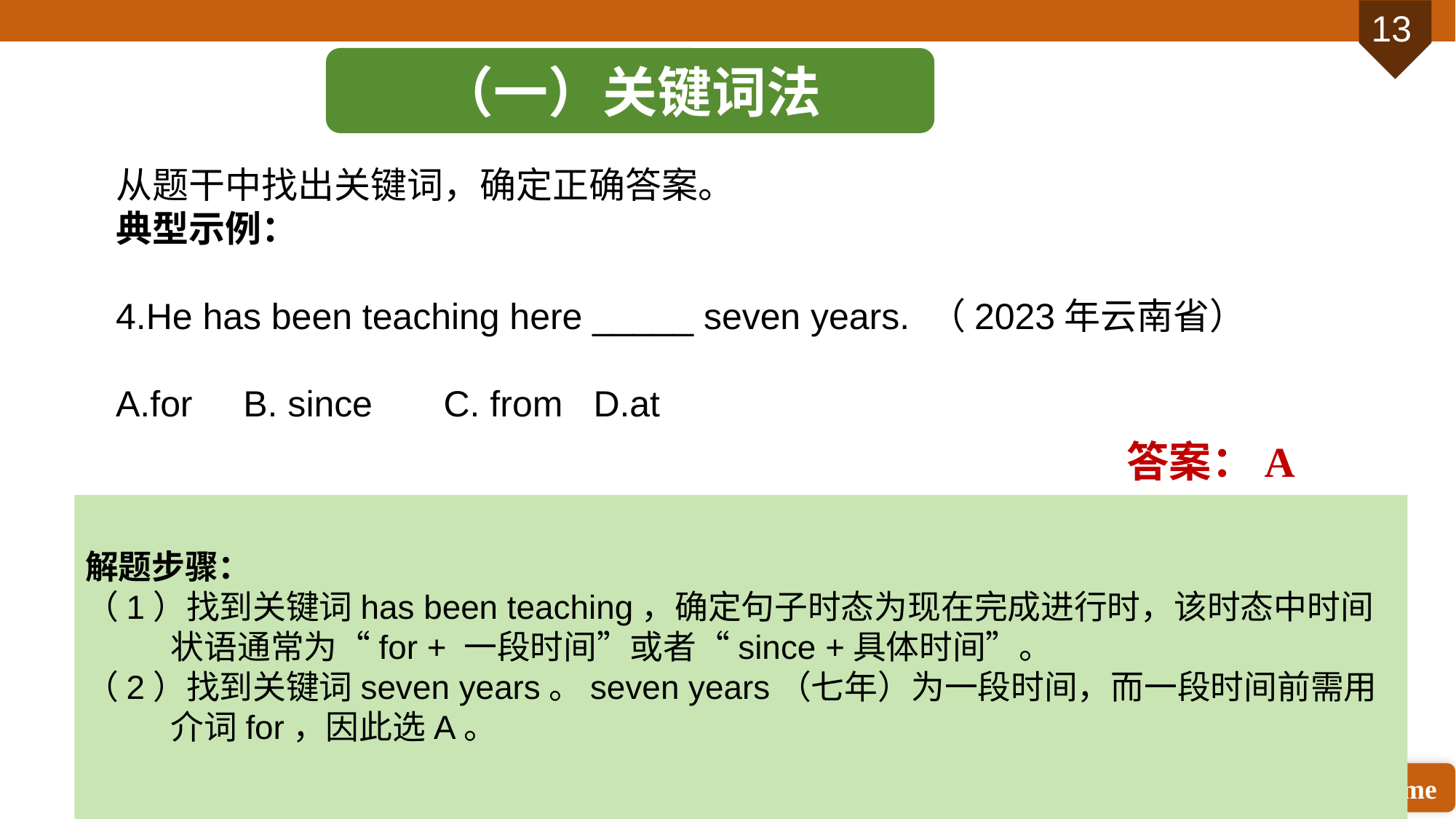

（一）关键词法
从题干中找出关键词，确定正确答案。
典型示例：

4.He has been teaching here _____ seven years. （2023年云南省）

A.for     B. since       C. from   D.at
答案：A

解题步骤：
（1）找到关键词has been teaching，确定句子时态为现在完成进行时，该时态中时间状语通常为“for + 一段时间”或者“since +具体时间”。
（2）找到关键词seven years。seven years（七年）为一段时间，而一段时间前需用介词for，因此选A。